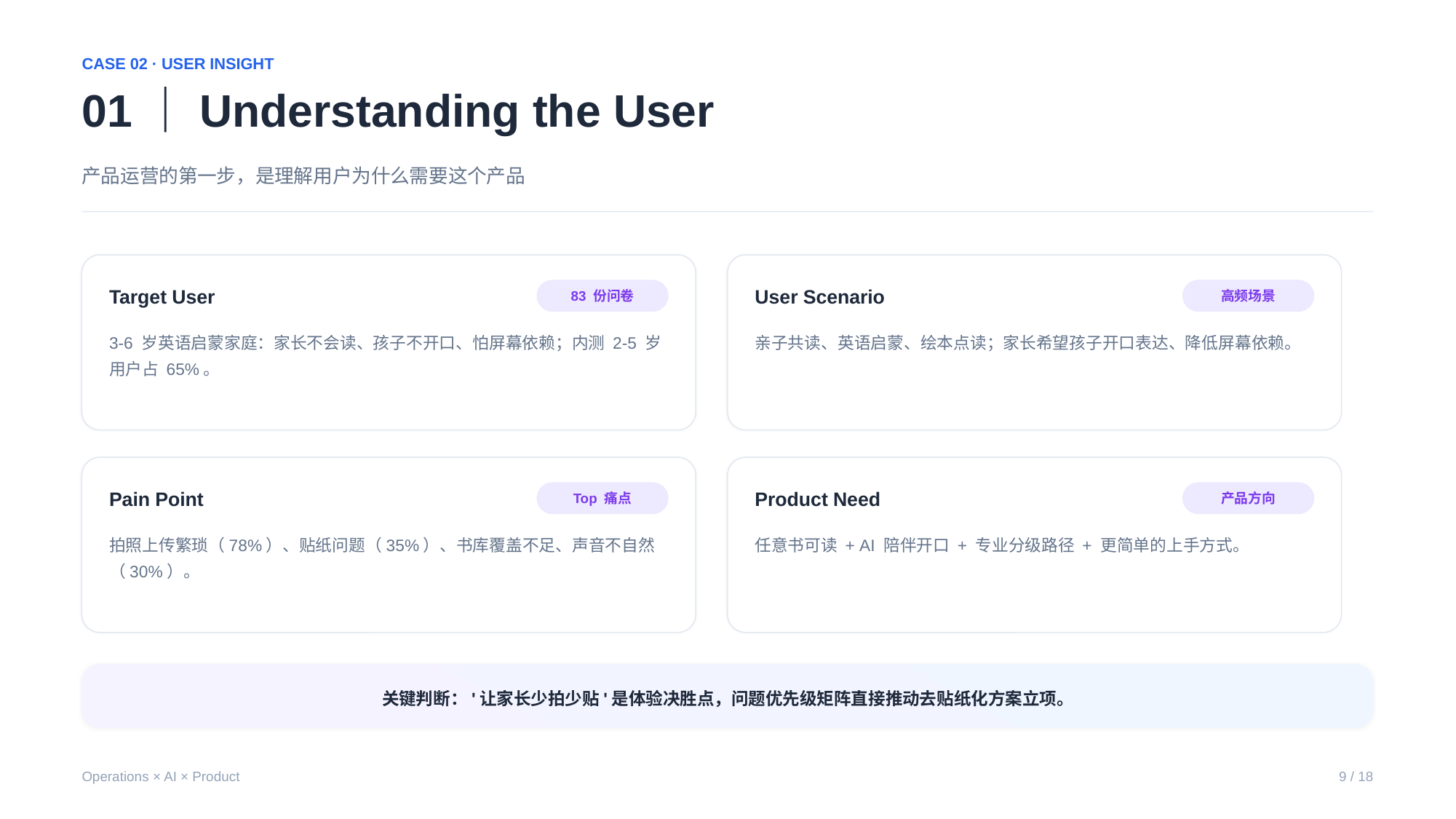

CASE 02 · USER INSIGHT
01｜Understanding the User
产品运营的第一步，是理解用户为什么需要这个产品

Target User
83 份问卷
User Scenario
高频场景
3-6 岁英语启蒙家庭：家长不会读、孩子不开口、怕屏幕依赖；内测 2-5 岁用户占 65%。
亲子共读、英语启蒙、绘本点读；家长希望孩子开口表达、降低屏幕依赖。

Pain Point
Top 痛点
Product Need
产品方向
拍照上传繁琐（78%）、贴纸问题（35%）、书库覆盖不足、声音不自然（30%）。
任意书可读 + AI 陪伴开口 + 专业分级路径 + 更简单的上手方式。

关键判断：'让家长少拍少贴'是体验决胜点，问题优先级矩阵直接推动去贴纸化方案立项。
Operations × AI × Product
9 / 18